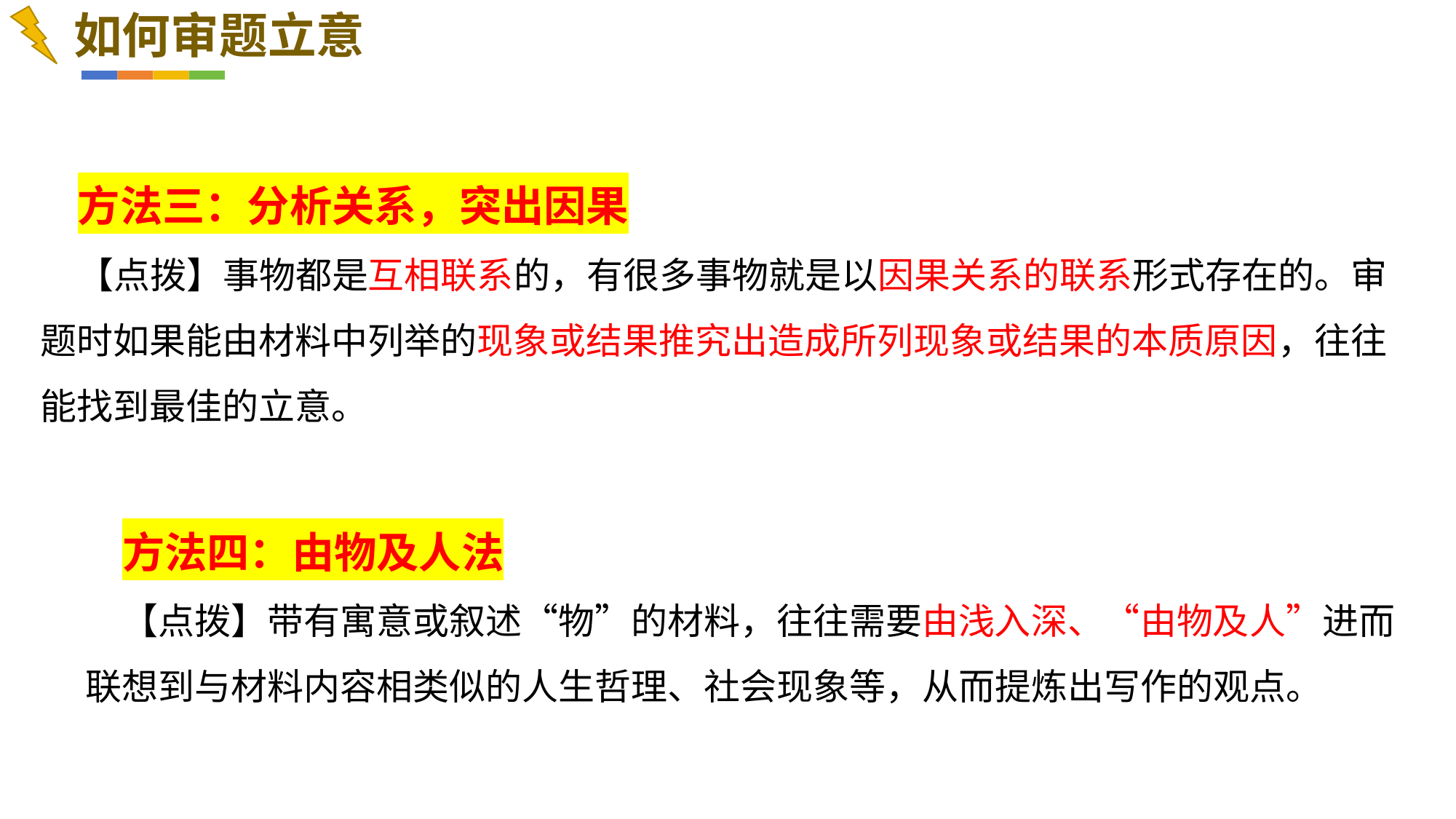

如何审题立意

方法三：分析关系，突出因果
【点拨】事物都是互相联系的，有很多事物就是以因果关系的联系形式存在的。审题时如果能由材料中列举的现象或结果推究出造成所列现象或结果的本质原因，往往能找到最佳的立意。
方法四：由物及人法
【点拨】带有寓意或叙述“物”的材料，往往需要由浅入深、“由物及人”进而联想到与材料内容相类似的人生哲理、社会现象等，从而提炼出写作的观点。